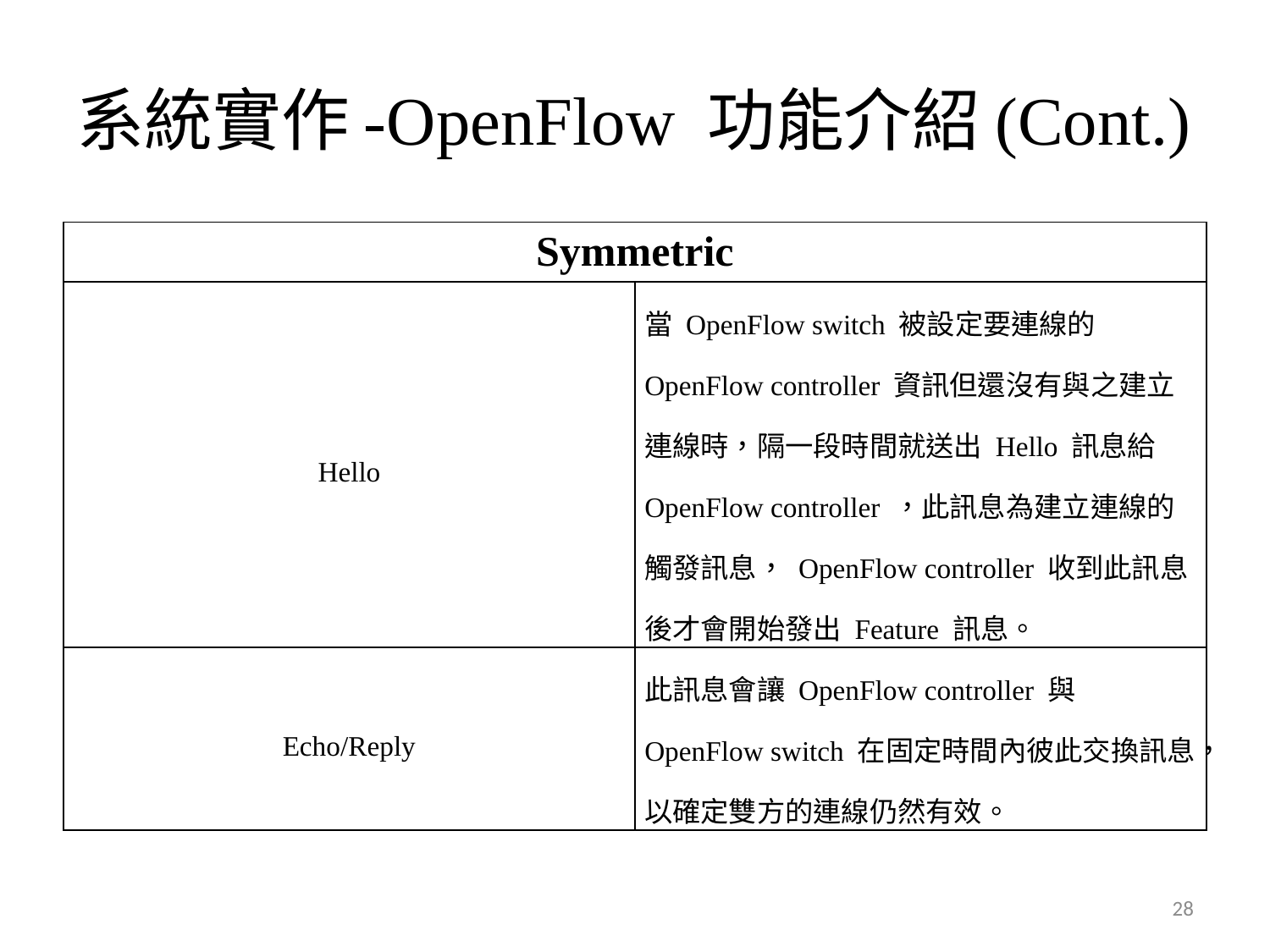

# 系統實作-OpenFlow 功能介紹(Cont.)
| Symmetric |  |
| --- | --- |
| Hello | 當 OpenFlow switch 被設定要連線的 OpenFlow controller 資訊但還沒有與之建立連線時，隔一段時間就送出 Hello 訊息給 OpenFlow controller ，此訊息為建立連線的觸發訊息， OpenFlow controller 收到此訊息後才會開始發出 Feature 訊息。 |
| Echo/Reply | 此訊息會讓 OpenFlow controller 與 OpenFlow switch 在固定時間內彼此交換訊息，以確定雙方的連線仍然有效。 |
28